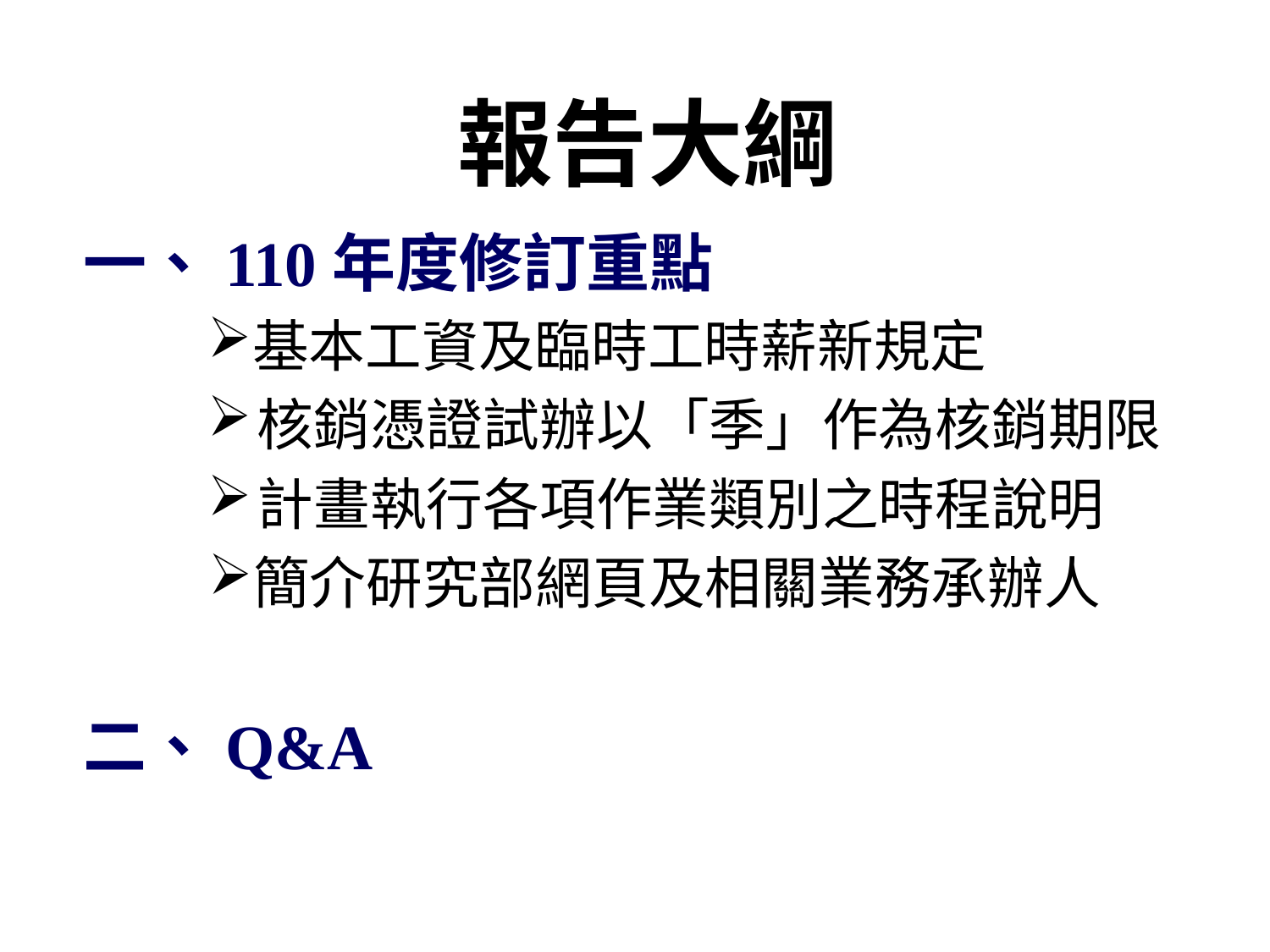

報告大綱
一、110年度修訂重點
基本工資及臨時工時薪新規定
核銷憑證試辦以「季」作為核銷期限
計畫執行各項作業類別之時程說明
簡介研究部網頁及相關業務承辦人

二、Q&A